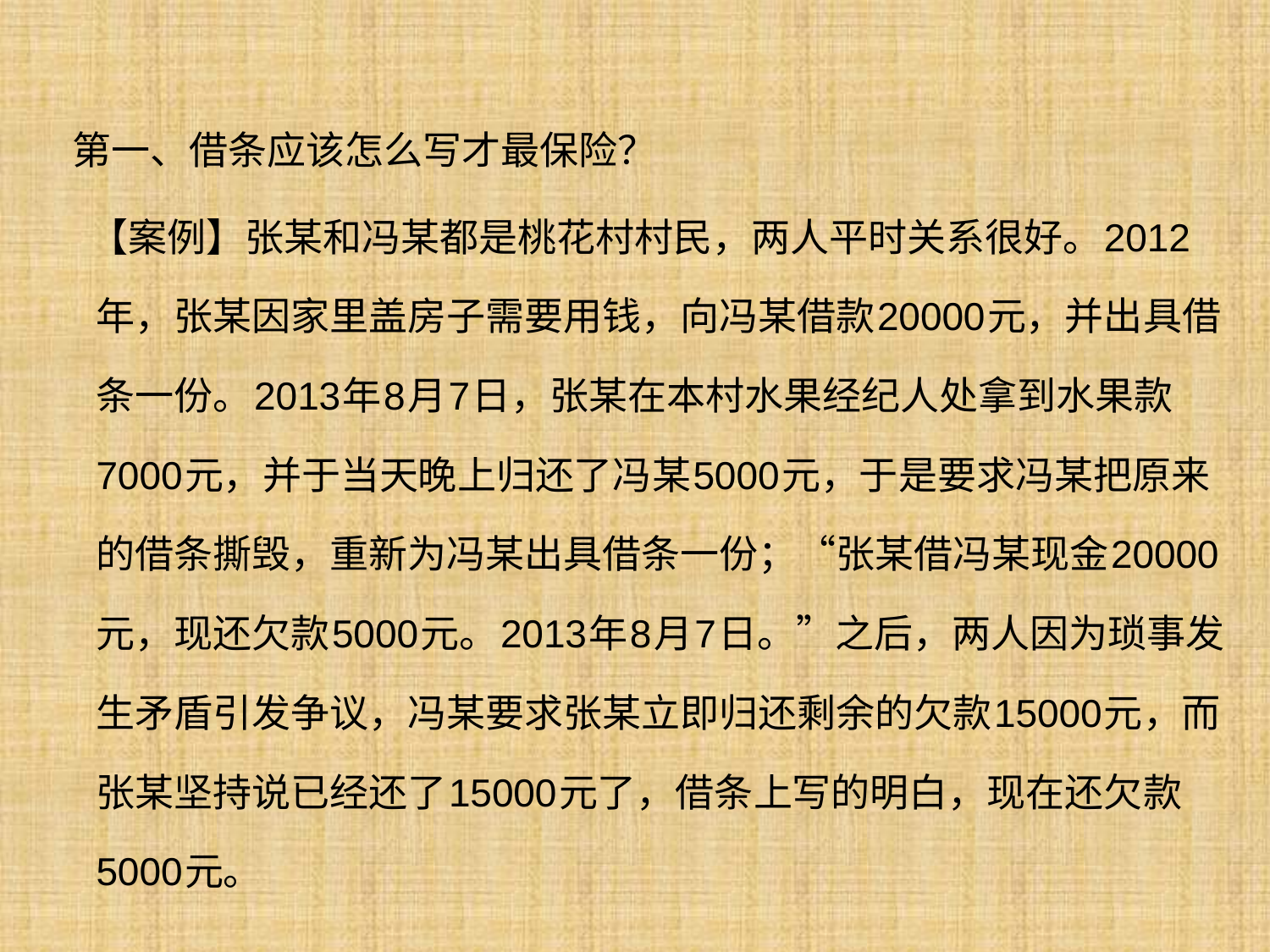

#
    第一、借条应该怎么写才最保险？
    【案例】张某和冯某都是桃花村村民，两人平时关系很好。2012年，张某因家里盖房子需要用钱，向冯某借款20000元，并出具借条一份。2013年8月7日，张某在本村水果经纪人处拿到水果款7000元，并于当天晚上归还了冯某5000元，于是要求冯某把原来的借条撕毁，重新为冯某出具借条一份；“张某借冯某现金20000元，现还欠款5000元。2013年8月7日。”之后，两人因为琐事发生矛盾引发争议，冯某要求张某立即归还剩余的欠款15000元，而张某坚持说已经还了15000元了，借条上写的明白，现在还欠款5000元。